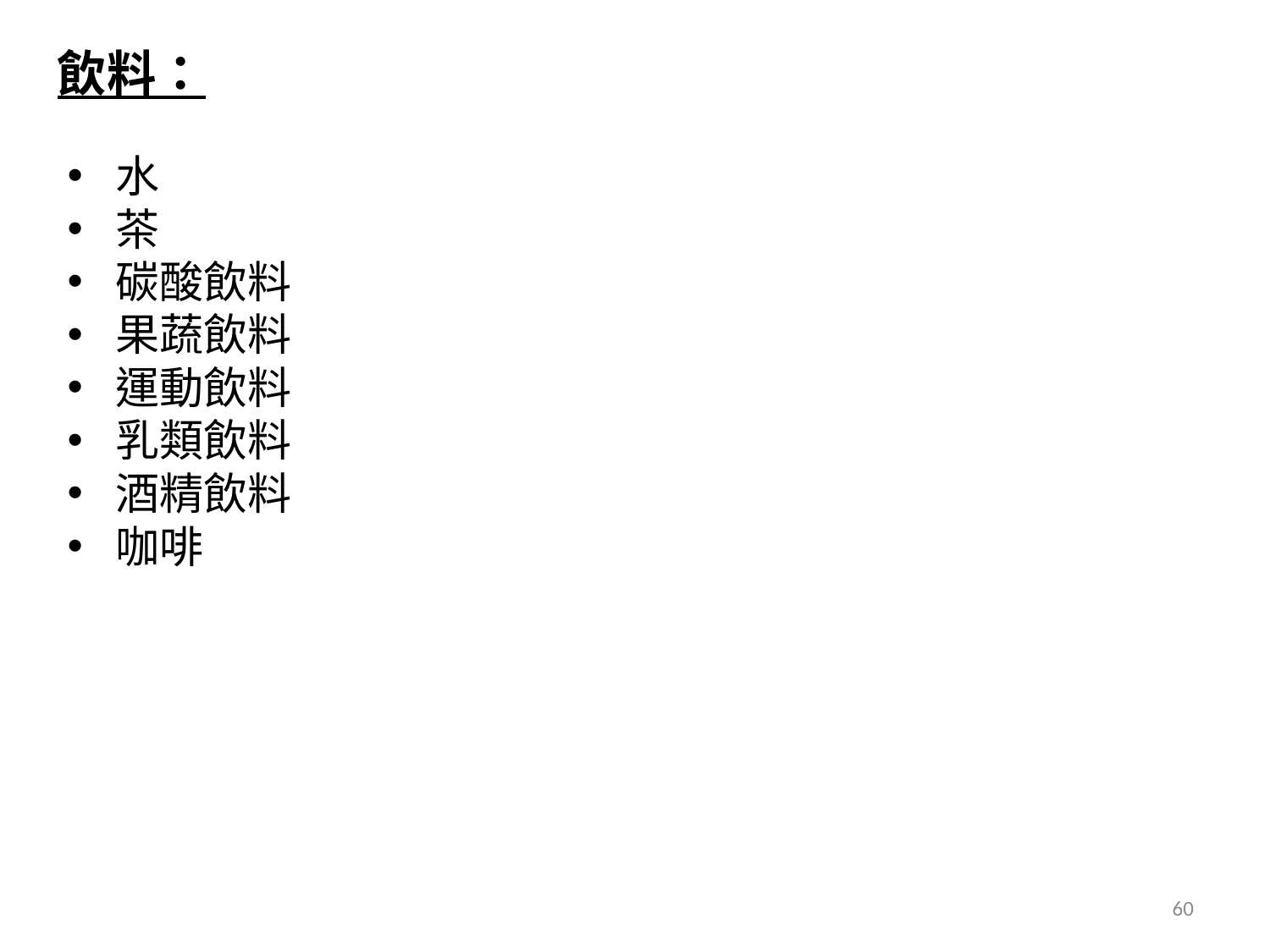

飲料：
水
茶
碳酸飲料
果蔬飲料
運動飲料
乳類飲料
酒精飲料
咖啡
60